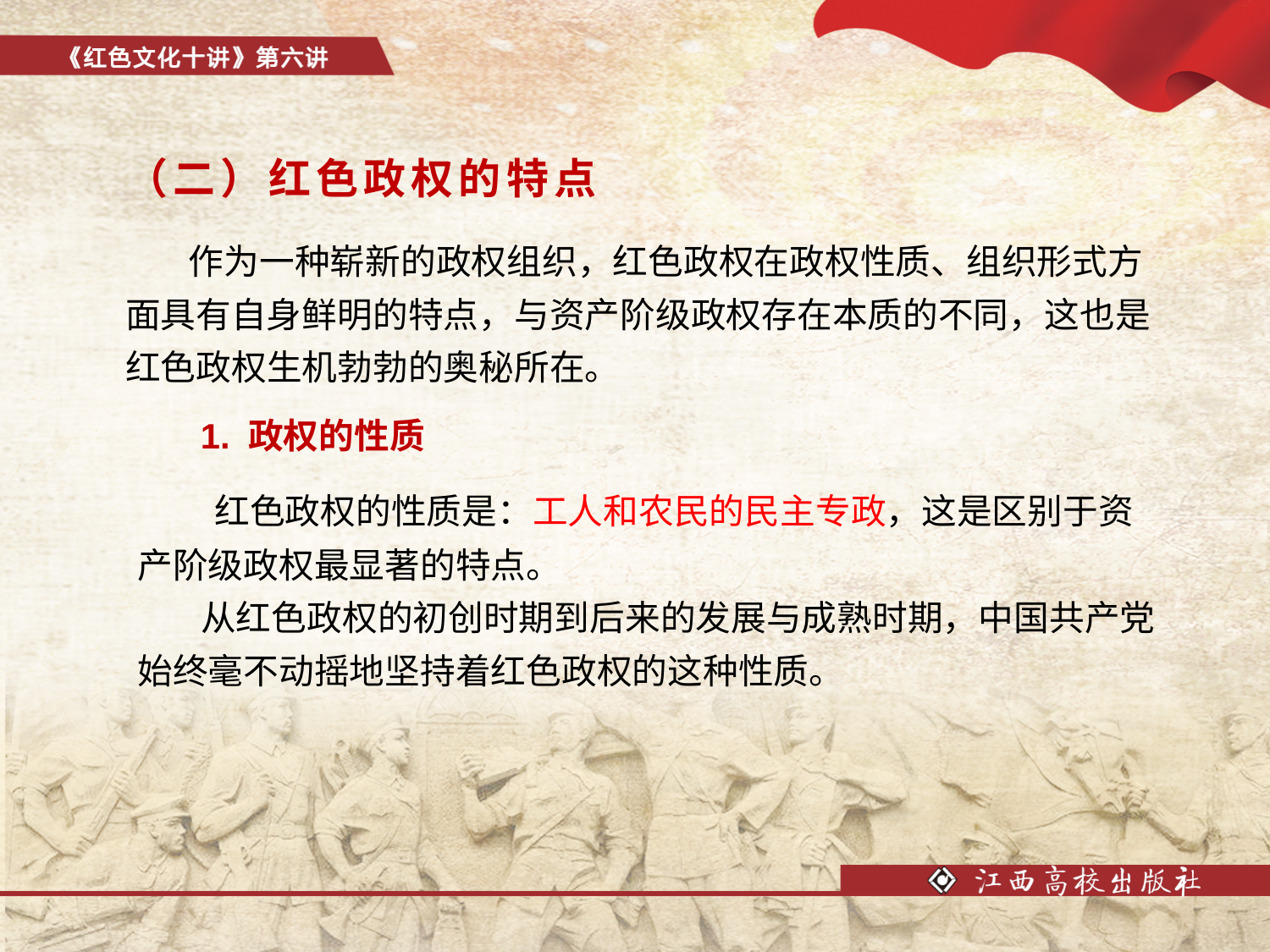

（二）红色政权的特点
       作为一种崭新的政权组织，红色政权在政权性质、组织形式方面具有自身鲜明的特点，与资产阶级政权存在本质的不同，这也是红色政权生机勃勃的奥秘所在。
1. 政权的性质
       红色政权的性质是：工人和农民的民主专政，这是区别于资产阶级政权最显著的特点。
       从红色政权的初创时期到后来的发展与成熟时期，中国共产党始终毫不动摇地坚持着红色政权的这种性质。